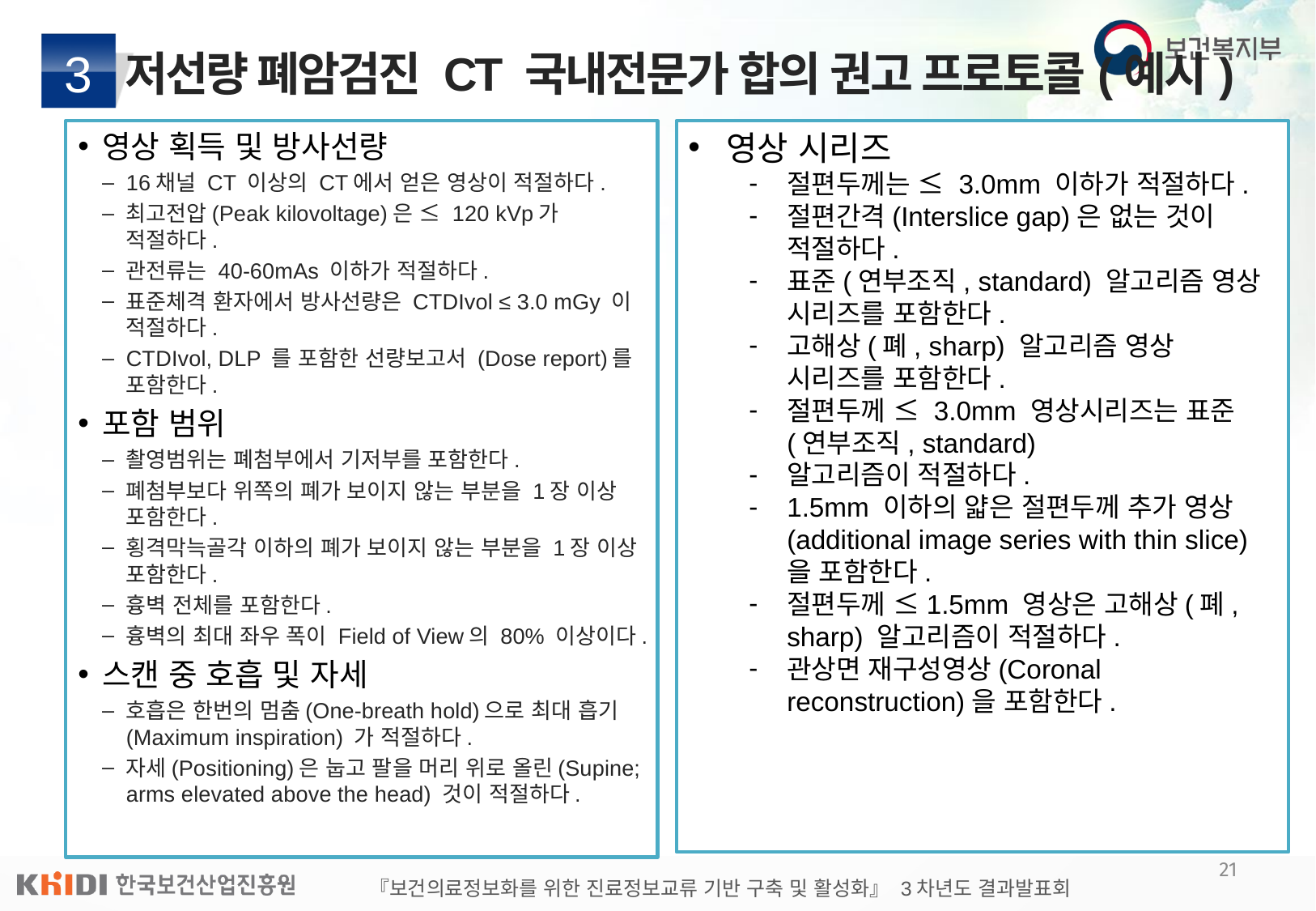

# 저선량 폐암검진 CT 국내전문가 합의 권고 프로토콜(예시)
3
영상 획득 및 방사선량
16채널 CT 이상의 CT에서 얻은 영상이 적절하다.
최고전압(Peak kilovoltage)은 ≤ 120 kVp가 적절하다.
관전류는 40-60mAs 이하가 적절하다.
표준체격 환자에서 방사선량은 CTDIvol ≤ 3.0 mGy 이 적절하다.
CTDIvol, DLP 를 포함한 선량보고서 (Dose report)를 포함한다.
포함 범위
촬영범위는 폐첨부에서 기저부를 포함한다.
폐첨부보다 위쪽의 폐가 보이지 않는 부분을 1장 이상 포함한다.
횡격막늑골각 이하의 폐가 보이지 않는 부분을 1장 이상 포함한다.
흉벽 전체를 포함한다.
흉벽의 최대 좌우 폭이 Field of View의 80% 이상이다.
스캔 중 호흡 및 자세
호흡은 한번의 멈춤(One-breath hold)으로 최대 흡기 (Maximum inspiration) 가 적절하다.
자세(Positioning)은 눕고 팔을 머리 위로 올린(Supine; arms elevated above the head) 것이 적절하다.
영상 시리즈
절편두께는 ≤ 3.0mm 이하가 적절하다.
절편간격(Interslice gap)은 없는 것이 적절하다.
표준(연부조직, standard) 알고리즘 영상 시리즈를 포함한다.
고해상(폐, sharp) 알고리즘 영상 시리즈를 포함한다.
절편두께 ≤ 3.0mm 영상시리즈는 표준(연부조직, standard)
알고리즘이 적절하다.
1.5mm 이하의 얇은 절편두께 추가 영상(additional image series with thin slice)을 포함한다.
절편두께 ≤1.5mm 영상은 고해상(폐, sharp) 알고리즘이 적절하다.
관상면 재구성영상(Coronal reconstruction)을 포함한다.

21